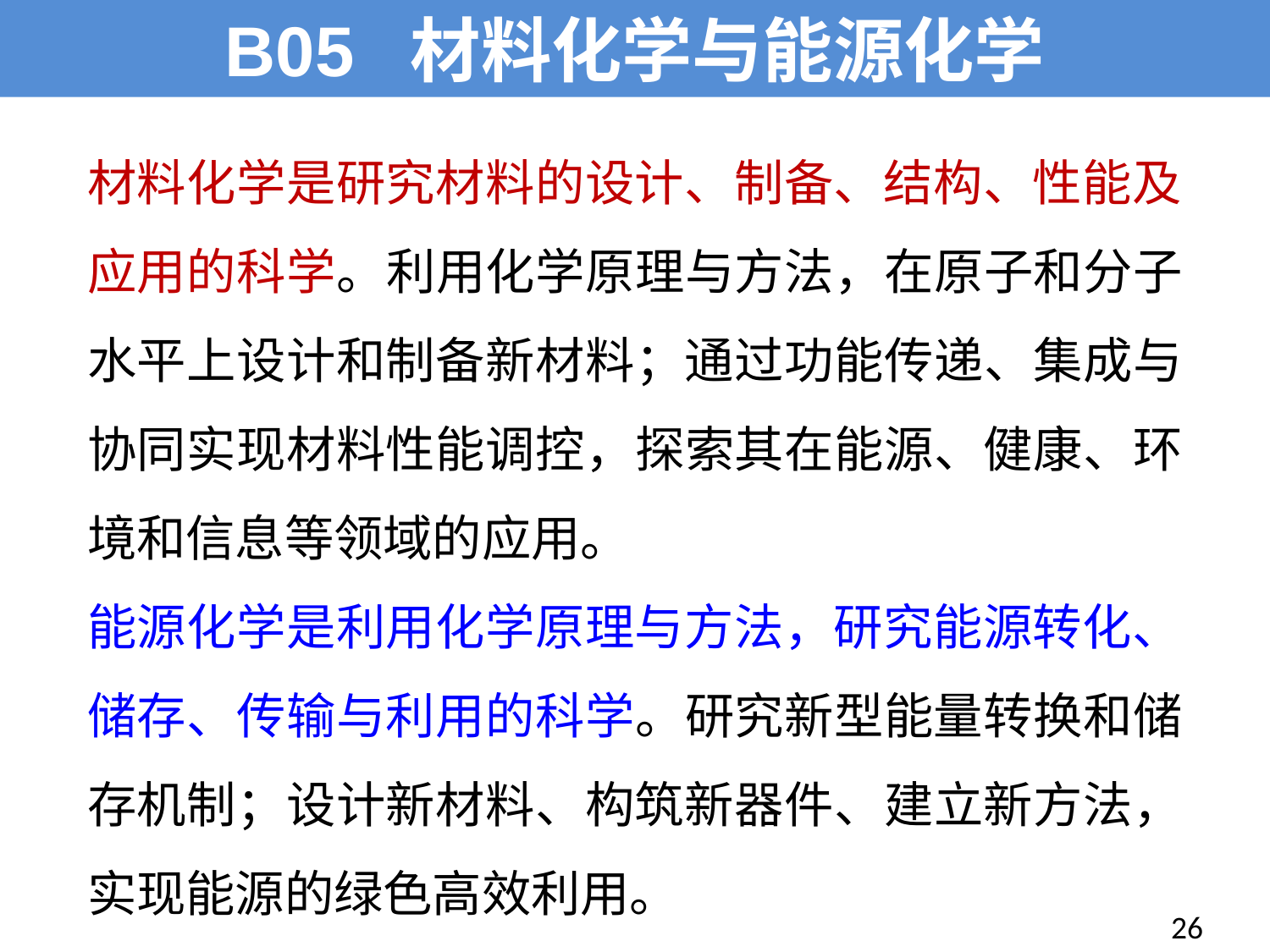

B05  材料化学与能源化学
材料化学是研究材料的设计、制备、结构、性能及应用的科学。利用化学原理与方法，在原子和分子水平上设计和制备新材料；通过功能传递、集成与协同实现材料性能调控，探索其在能源、健康、环境和信息等领域的应用。
能源化学是利用化学原理与方法，研究能源转化、储存、传输与利用的科学。研究新型能量转换和储存机制；设计新材料、构筑新器件、建立新方法，实现能源的绿色高效利用。